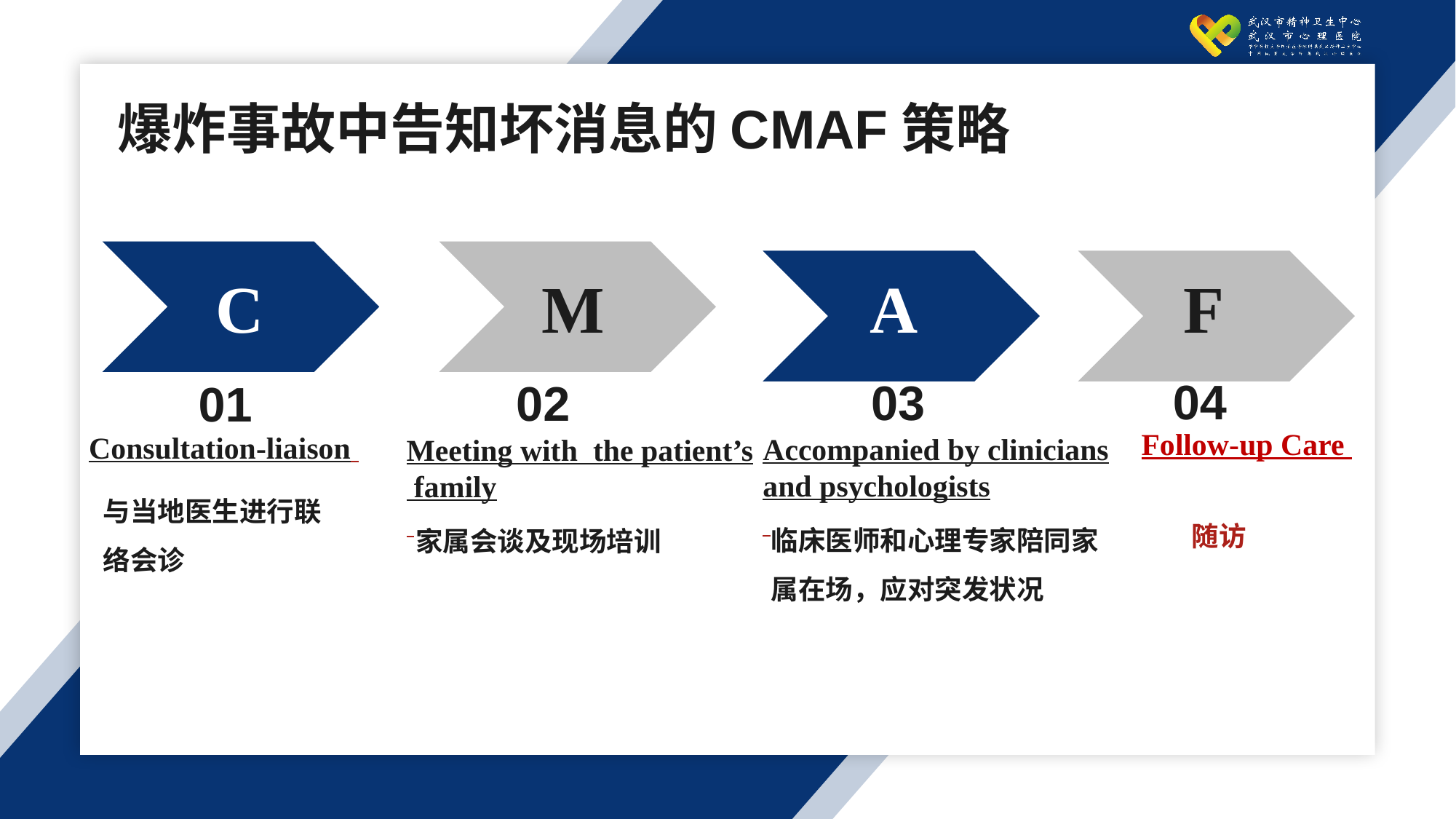

爆炸事故中告知坏消息的CMAF策略

C
M
A
F
04
03
02
01
Follow-up Care
Consultation-liaison
Accompanied by clinicians and psychologists

Meeting with  the patient’s  family

与当地医生进行联络会诊
随访
临床医师和心理专家陪同家属在场，应对突发状况
家属会谈及现场培训